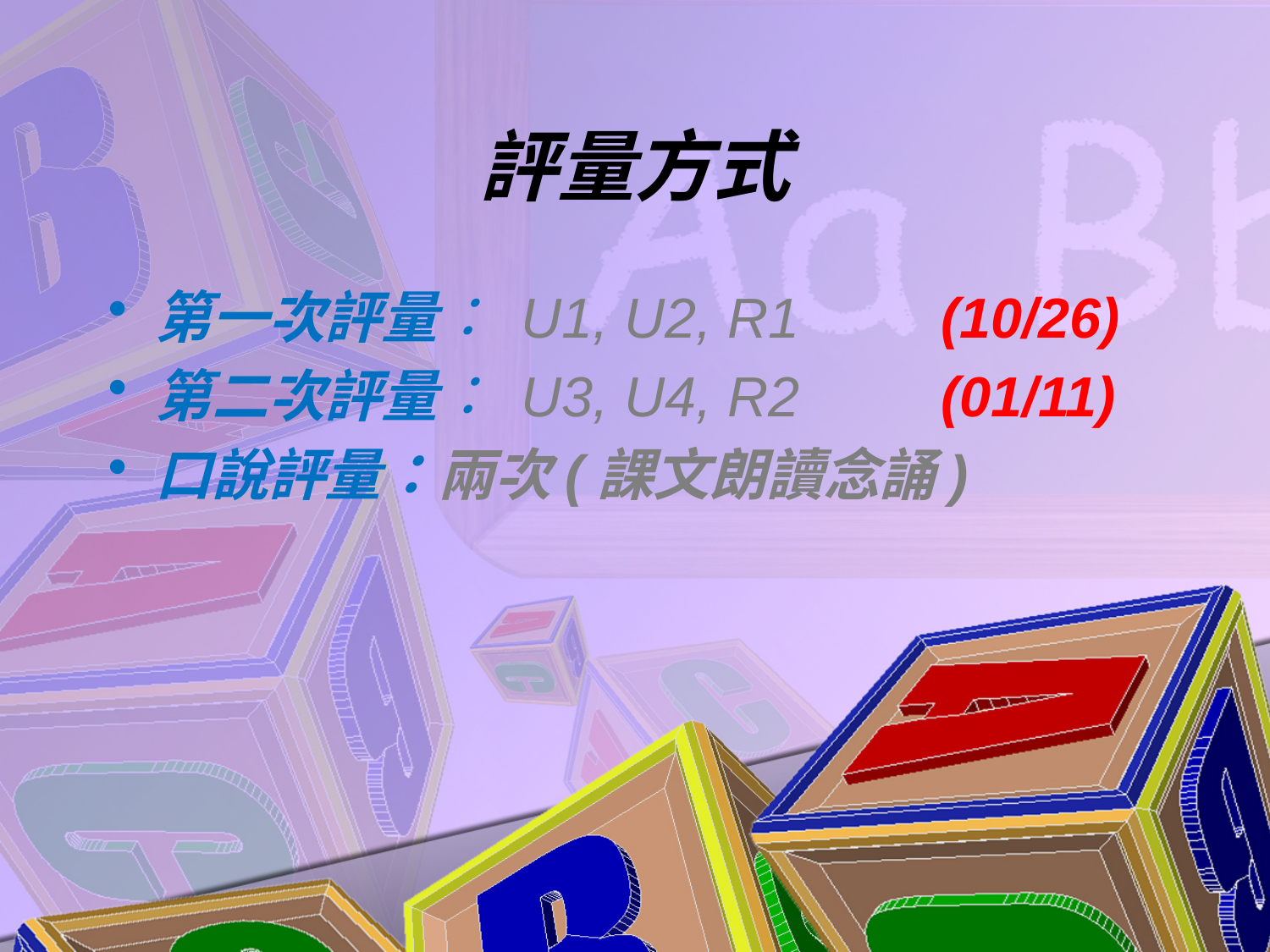

# 評量方式
第一次評量： U1, U2, R1         (10/26)
第二次評量： U3, U4, R2         (01/11)
口說評量：兩次(課文朗讀念誦)